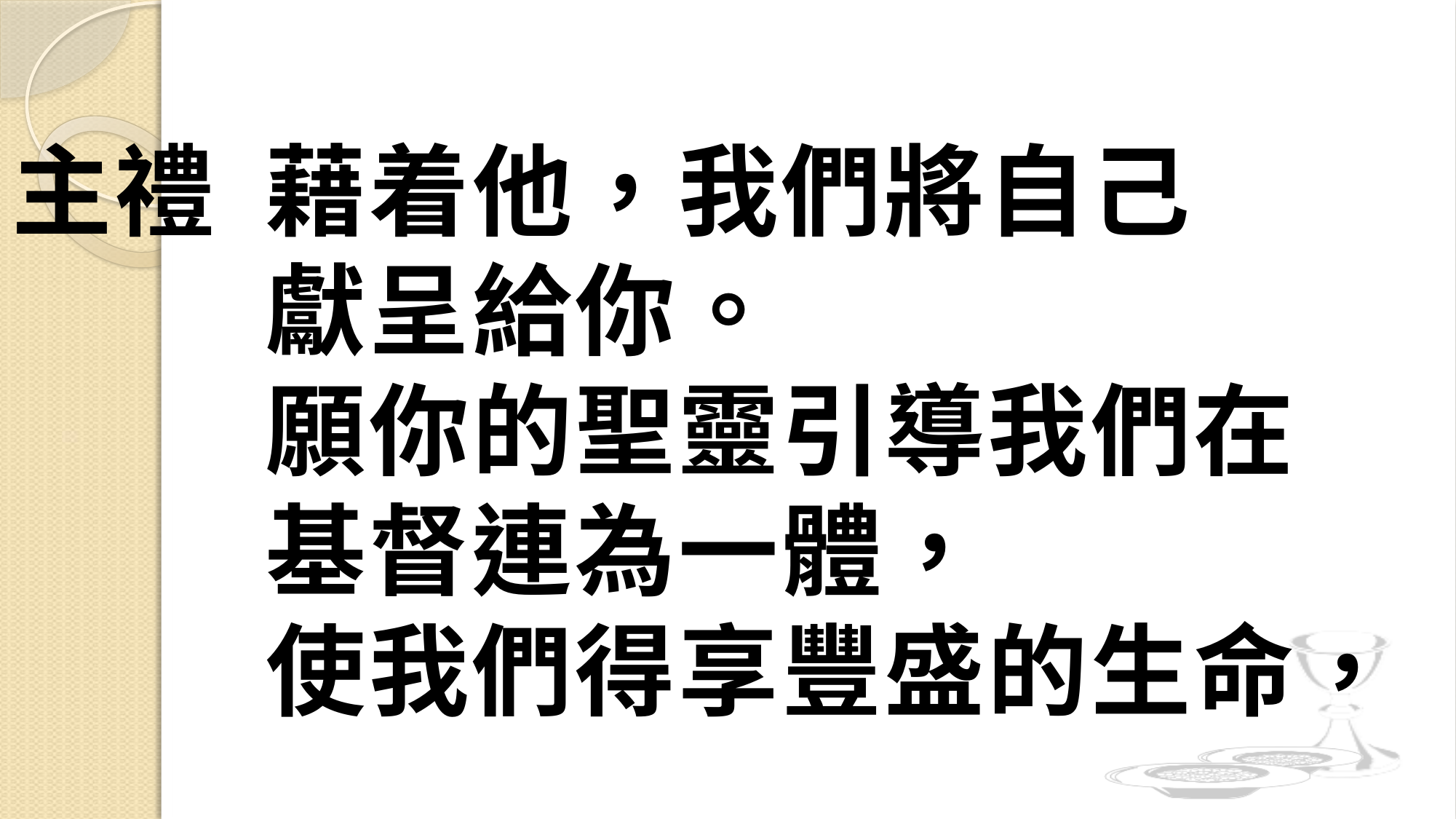

主禮
藉着他，我們將自己
獻呈給你。
願你的聖靈引導我們在
基督連為一體，
使我們得享豐盛的生命，